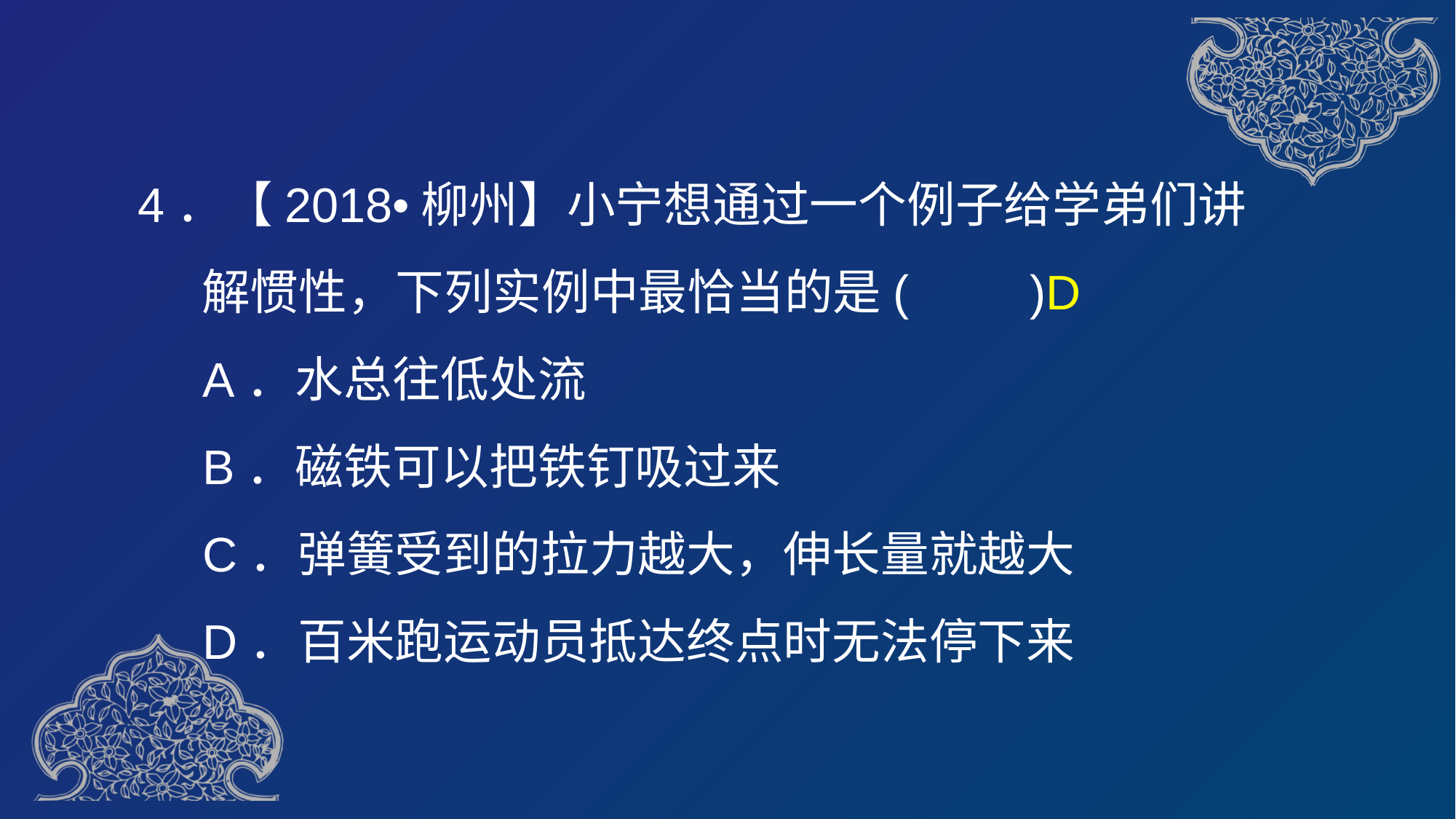

4．【2018•柳州】小宁想通过一个例子给学弟们讲解惯性，下列实例中最恰当的是(　　)D
A．水总往低处流
B．磁铁可以把铁钉吸过来
C．弹簧受到的拉力越大，伸长量就越大
D．百米跑运动员抵达终点时无法停下来